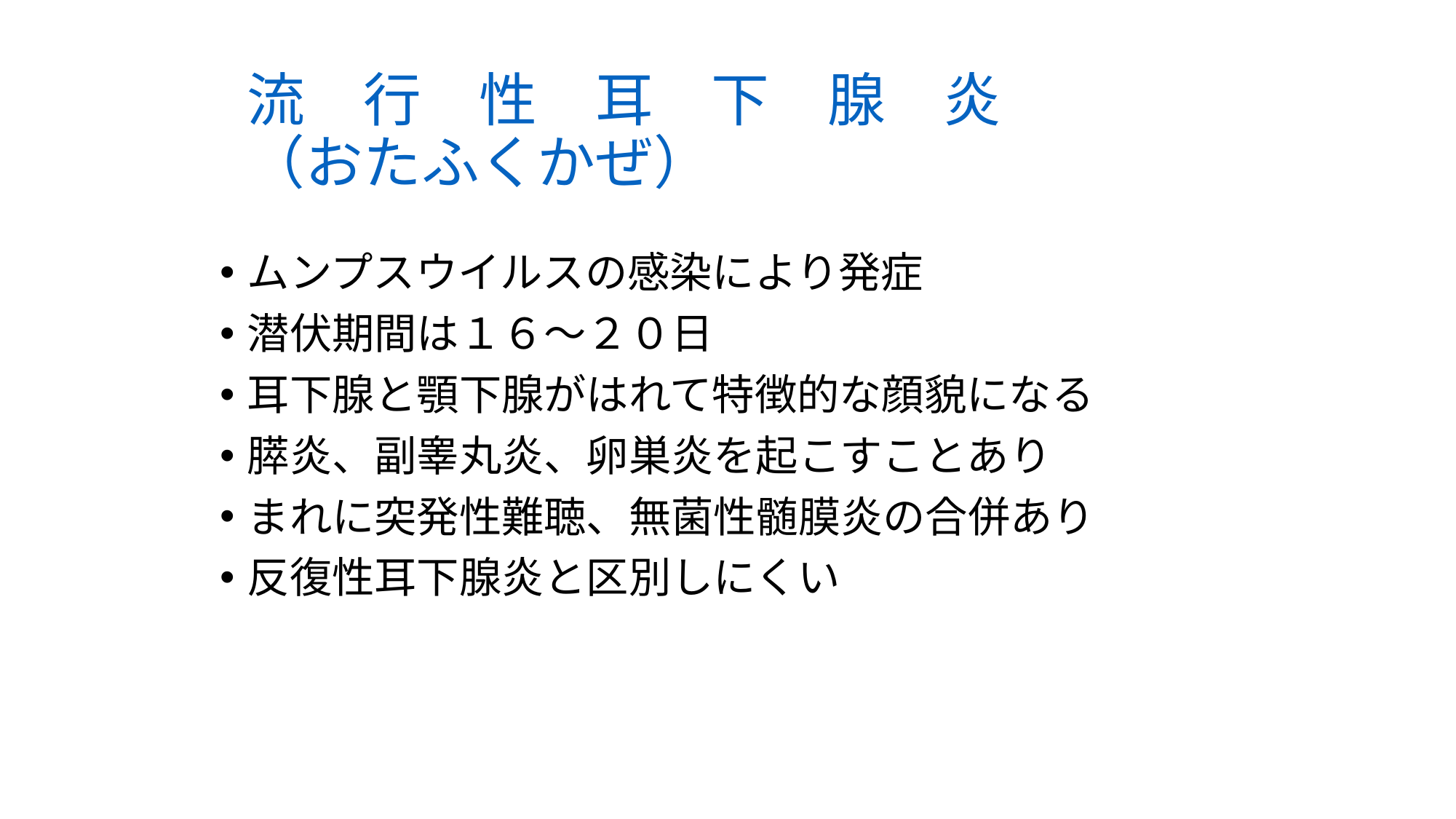

流　行　性　耳　下　腺　炎
（おたふくかぜ）
ムンプスウイルスの感染により発症
潜伏期間は１６～２０日
耳下腺と顎下腺がはれて特徴的な顔貌になる
膵炎、副睾丸炎、卵巣炎を起こすことあり
まれに突発性難聴、無菌性髄膜炎の合併あり
反復性耳下腺炎と区別しにくい